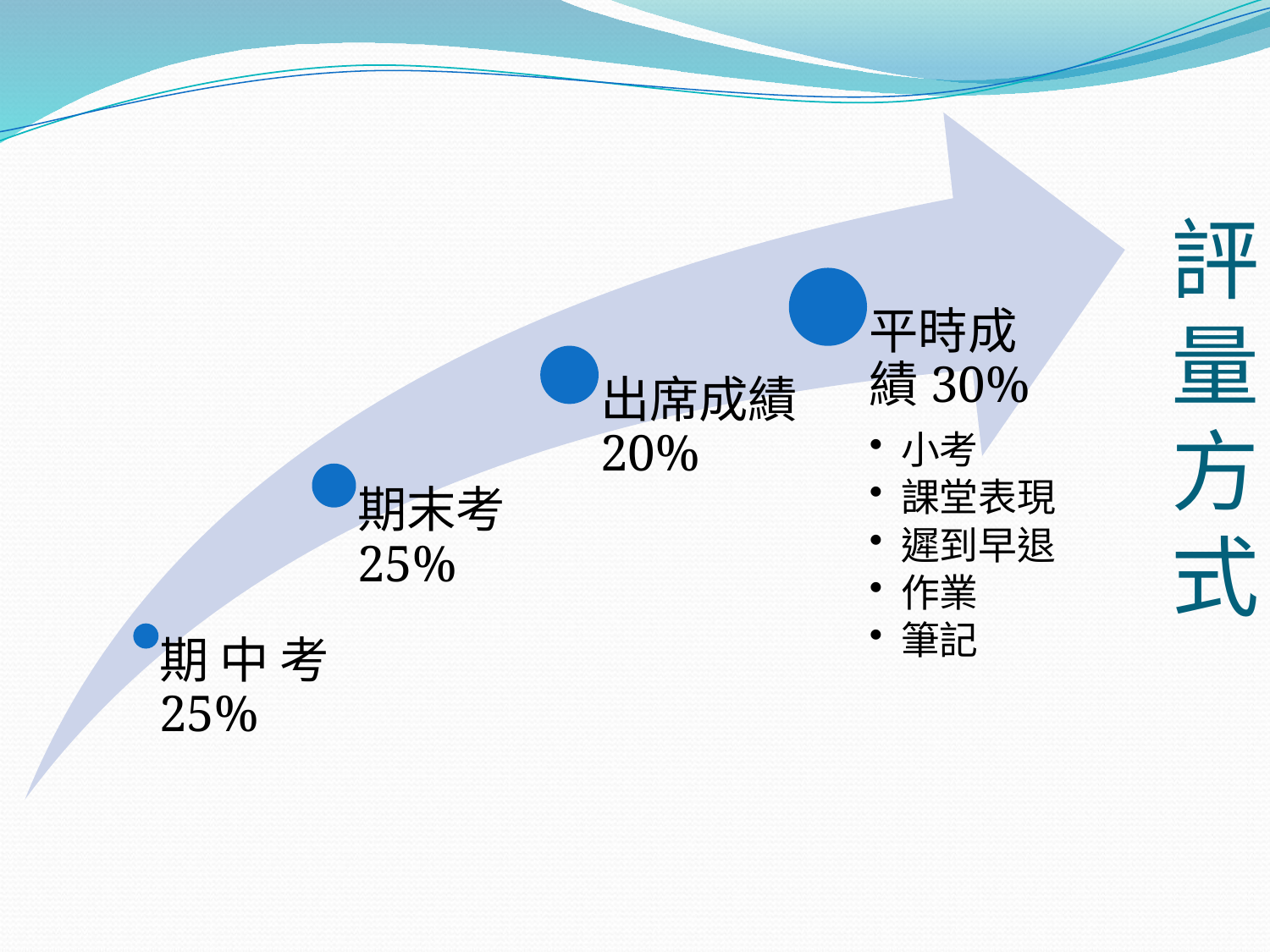

期 中 考25%
期末考25%
出席成績20%
平時成績30%
小考
課堂表現
遲到早退
作業
筆記
# 評量方式